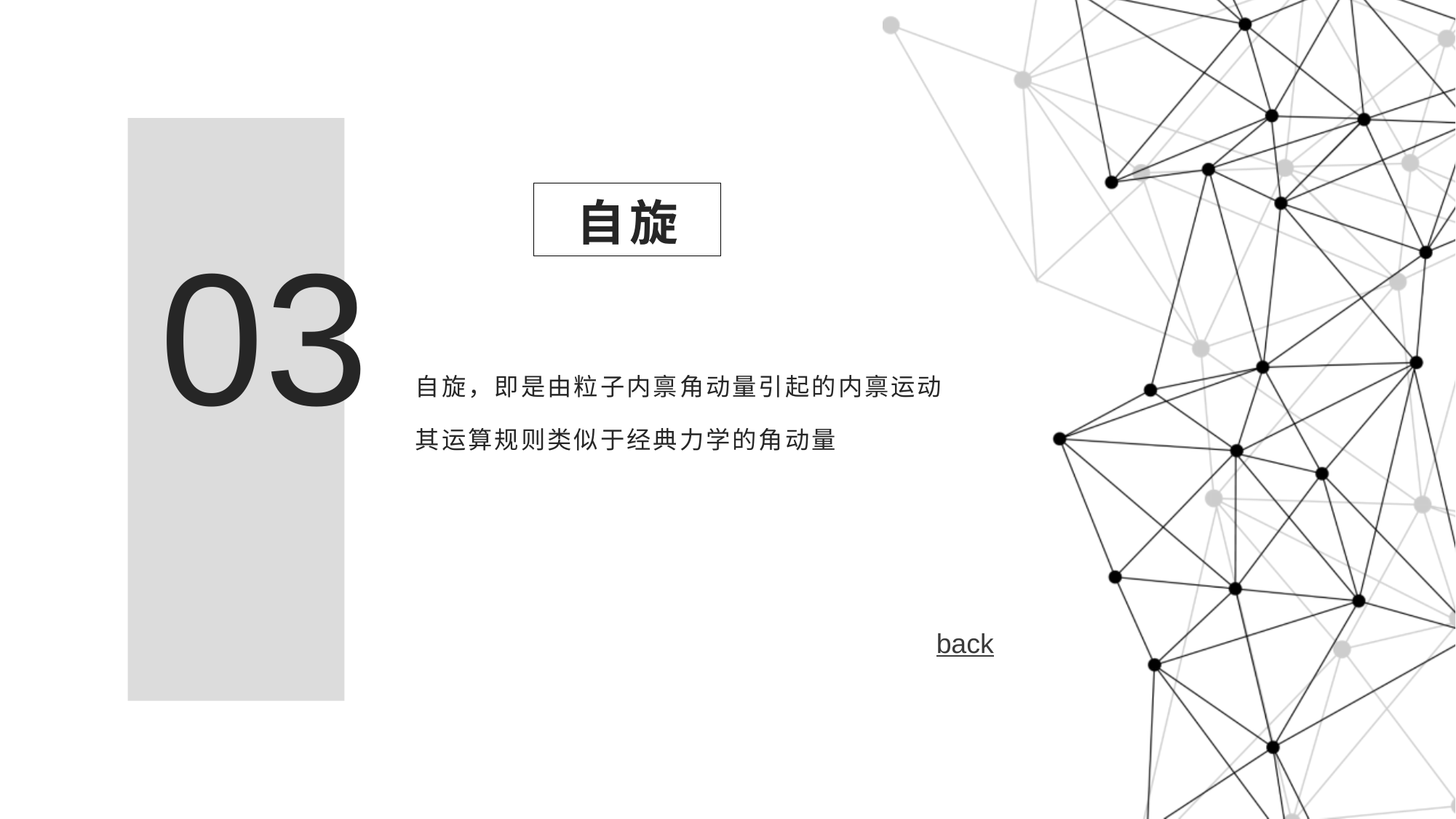

03
# 自旋
自旋，即是由粒子内禀角动量引起的内禀运动
其运算规则类似于经典力学的角动量
back